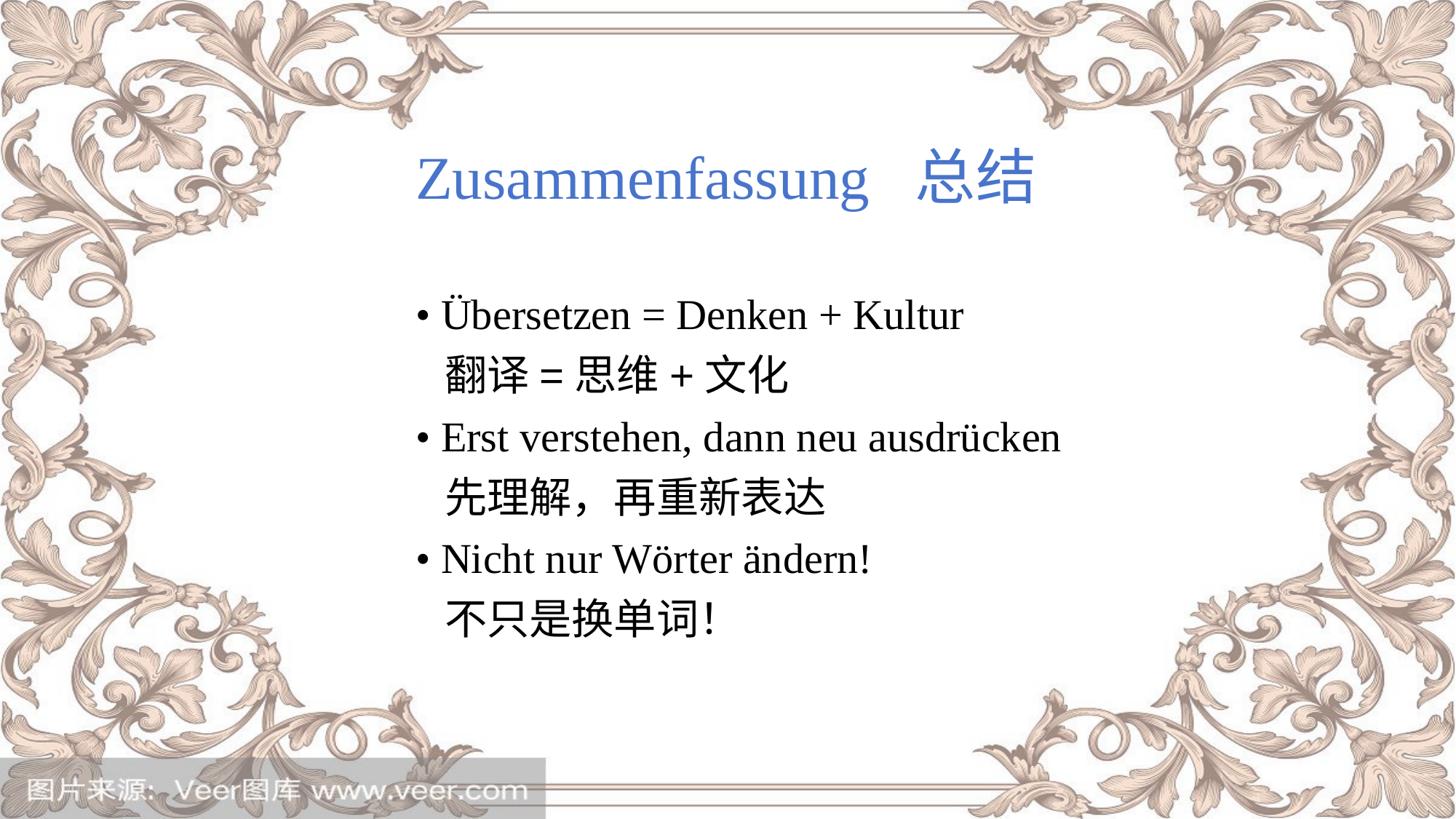

# Zusammenfassung  总结
• Übersetzen = Denken + Kultur
  翻译=思维+文化
• Erst verstehen, dann neu ausdrücken
  先理解，再重新表达
• Nicht nur Wörter ändern!
  不只是换单词！